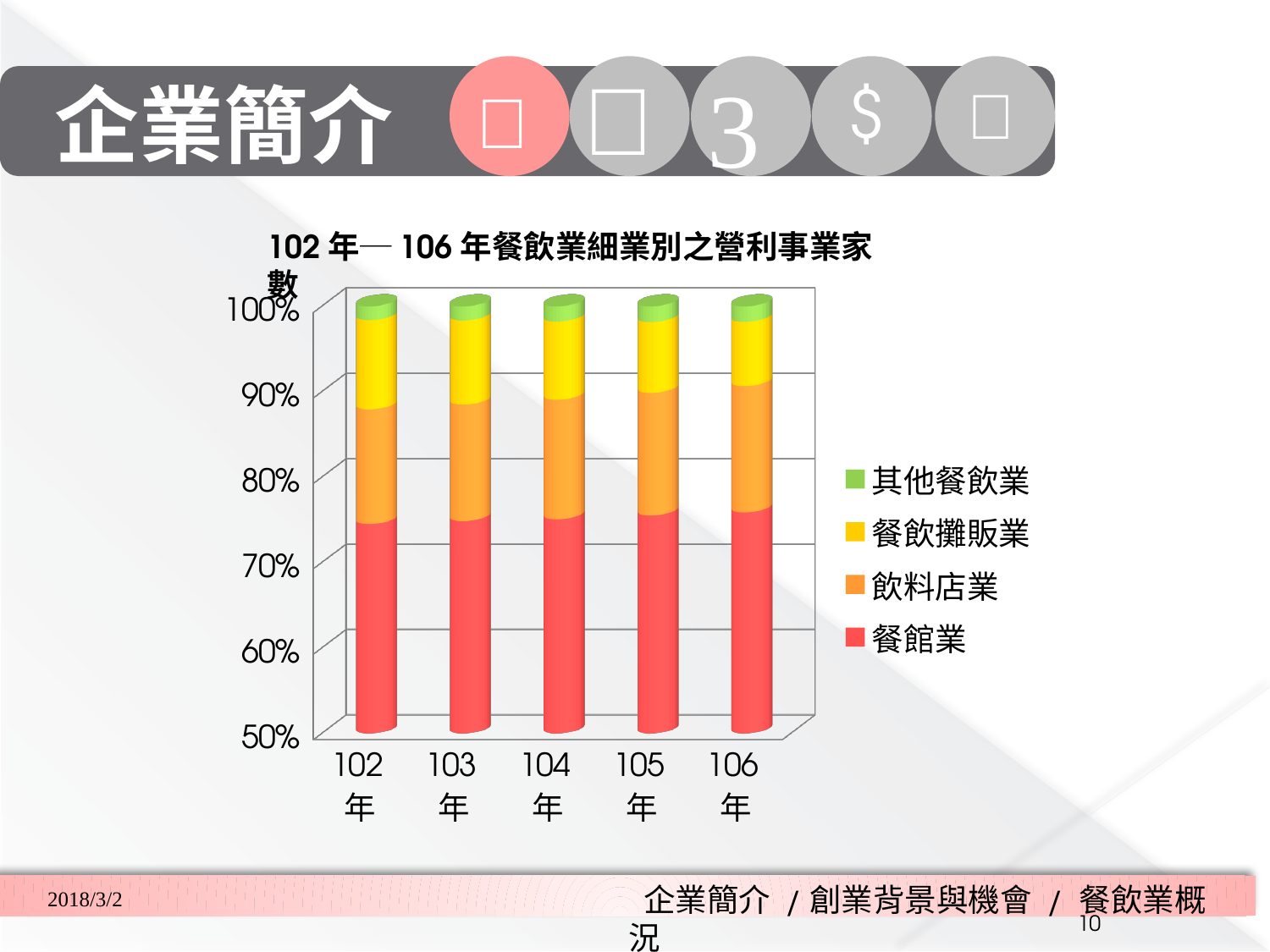

企業簡介
102年─106年餐飲業細業別之營利事業家數

[unsupported chart]

 企業簡介 /創業背景與機會 / 餐飲業概況
2018/3/2
10